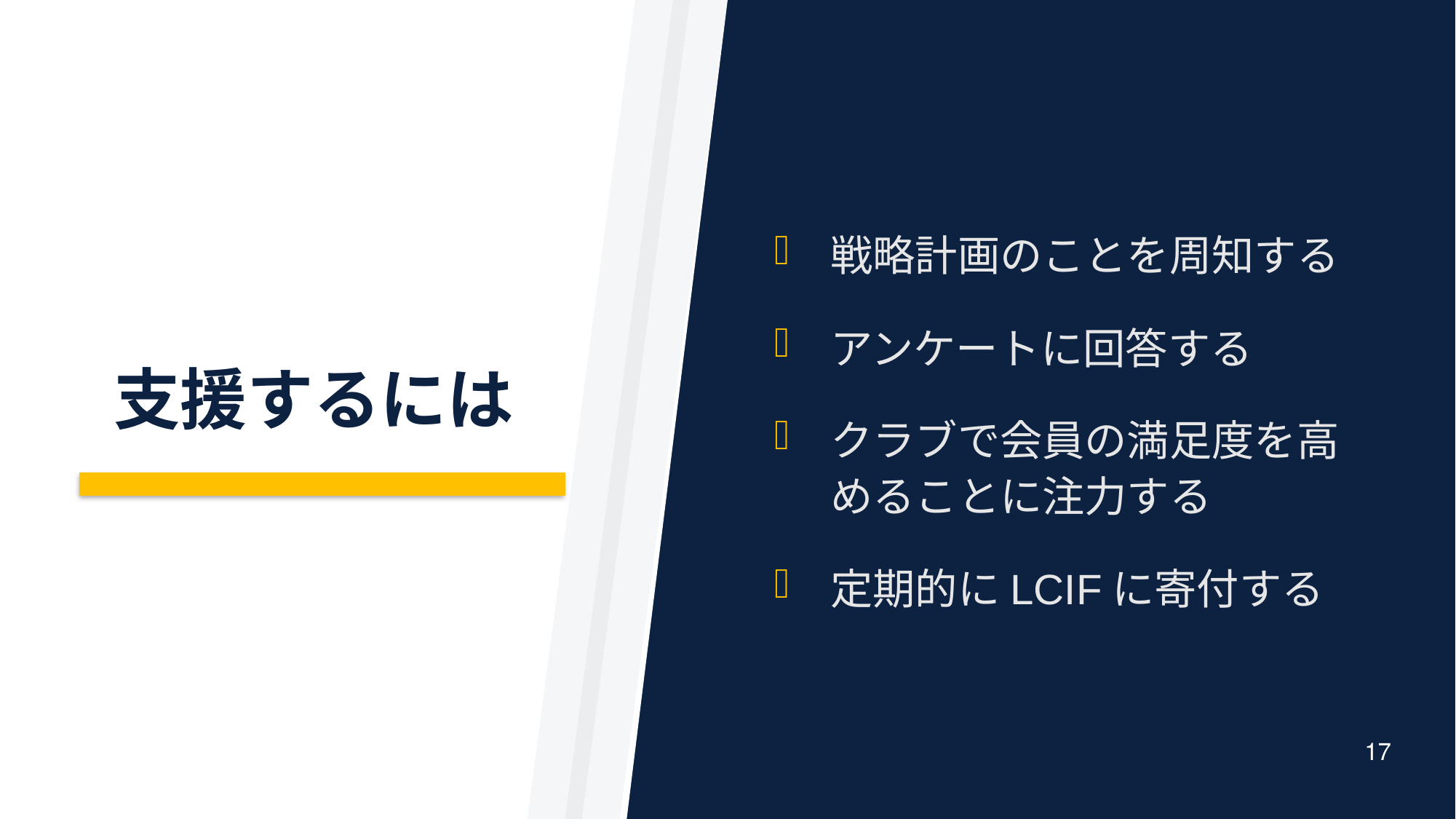

戦略計画のことを周知する
アンケートに回答する
クラブで会員の満足度を高めることに注力する
定期的にLCIFに寄付する
# 支援するには